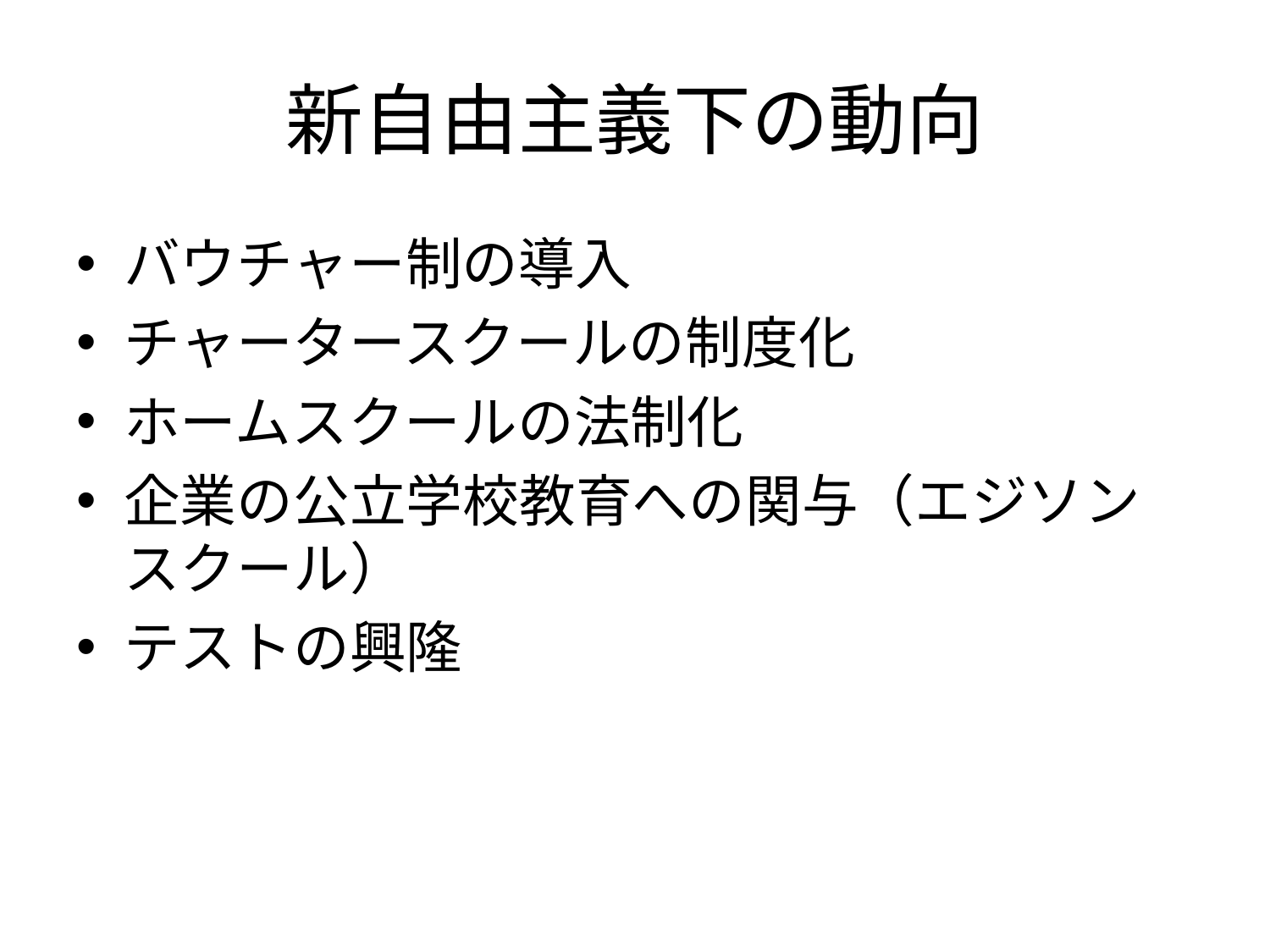

# 新自由主義下の動向
バウチャー制の導入
チャータースクールの制度化
ホームスクールの法制化
企業の公立学校教育への関与（エジソンスクール）
テストの興隆